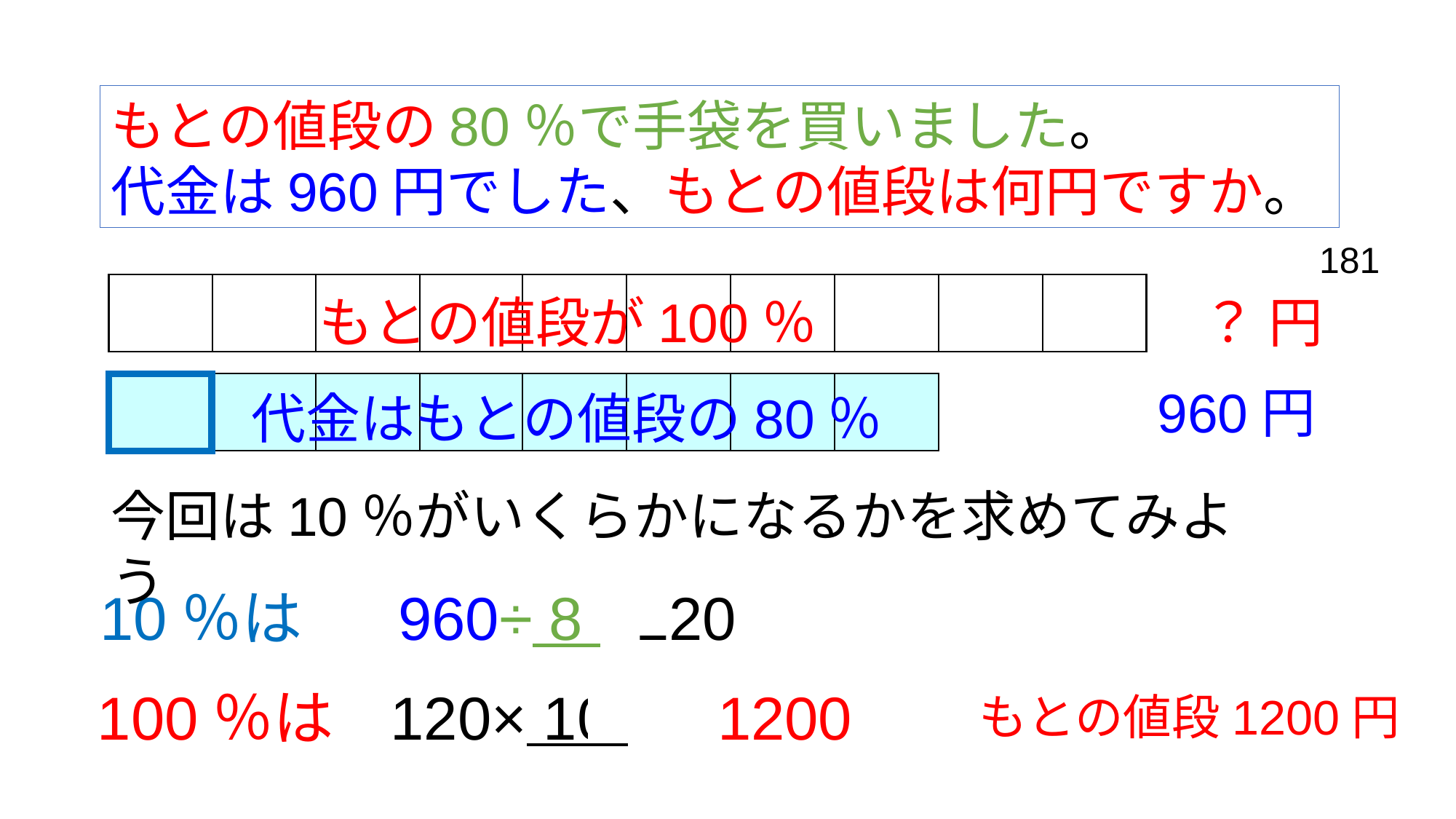

もとの値段の80％で手袋を買いました。
代金は960円でした、もとの値段は何円ですか。
181

？ 円
もとの値段が100％
960円

代金はもとの値段の80％
今回は10％がいくらかになるかを求めてみよう
10％は
960÷ 8 =120

100％は
120× 10 ＝1200

もとの値段1200円